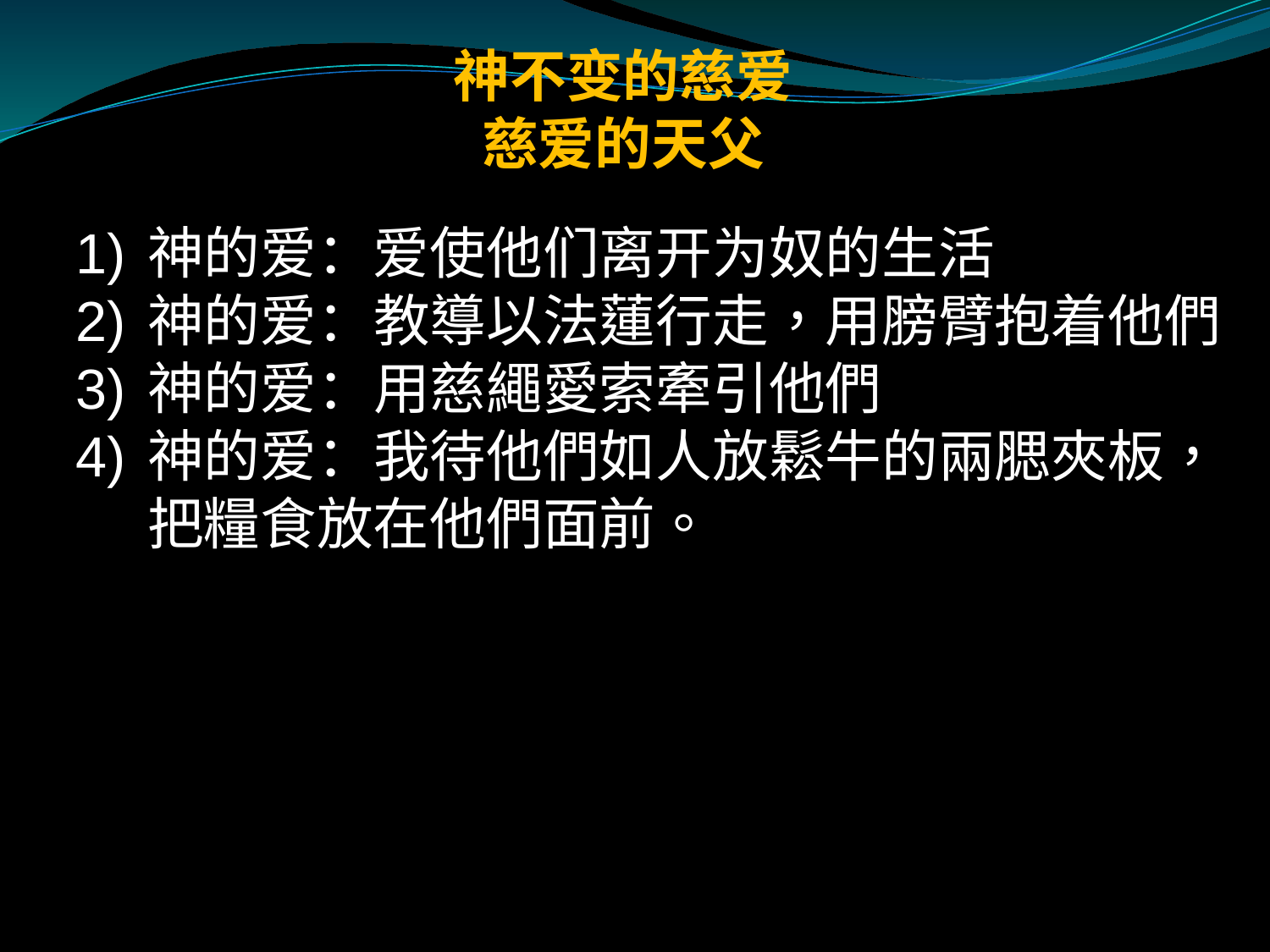

# 神不变的慈爱 慈爱的天父
神的爱：爱使他们离开为奴的生活
神的爱：教導以法蓮行走，用膀臂抱着他們
神的爱：用慈繩愛索牽引他們
神的爱：我待他們如人放鬆牛的兩腮夾板，把糧食放在他們面前。